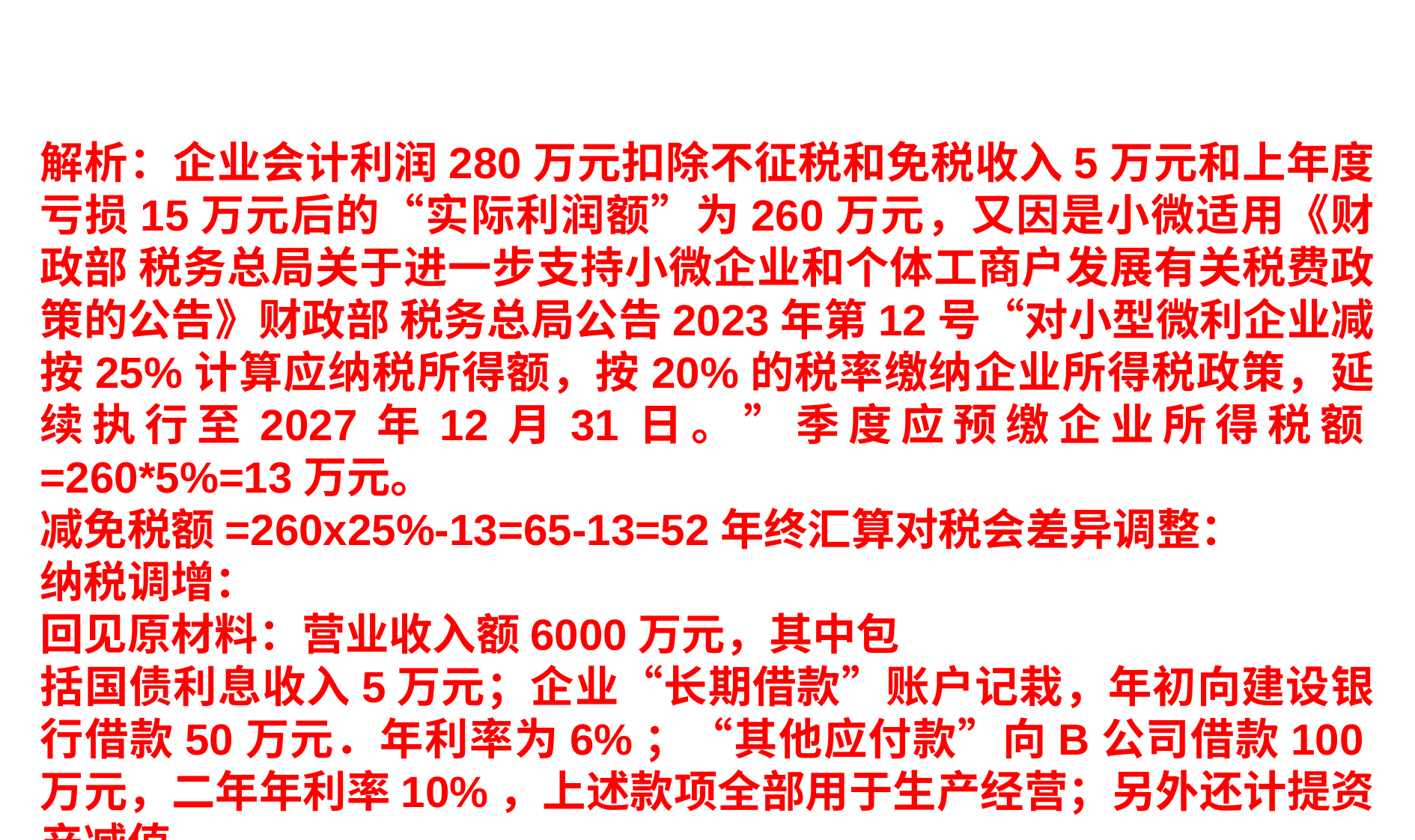

解析：企业会计利润280万元扣除不征税和免税收入5万元和上年度亏损15万元后的“实际利润额”为260万元，又因是小微适用《财政部 税务总局关于进一步支持小微企业和个体工商户发展有关税费政策的公告》财政部 税务总局公告2023年第12号“对小型微利企业减按25%计算应纳税所得额，按20%的税率缴纳企业所得税政策，延续执行至2027年12月31日。”季度应预缴企业所得税额=260*5%=13万元。
减免税额=260х25%-13=65-13=52年终汇算对税会差异调整：
纳税调增：
回见原材料：营业收入额6000万元，其中包
括国债利息收入5万元；企业“长期借款”账户记栽，年初向建设银行借款50万元．年利率为6%；“其他应付款”向B公司借款100万元，二年年利率10%，上述款项全部用于生产经营；另外还计提资产减值